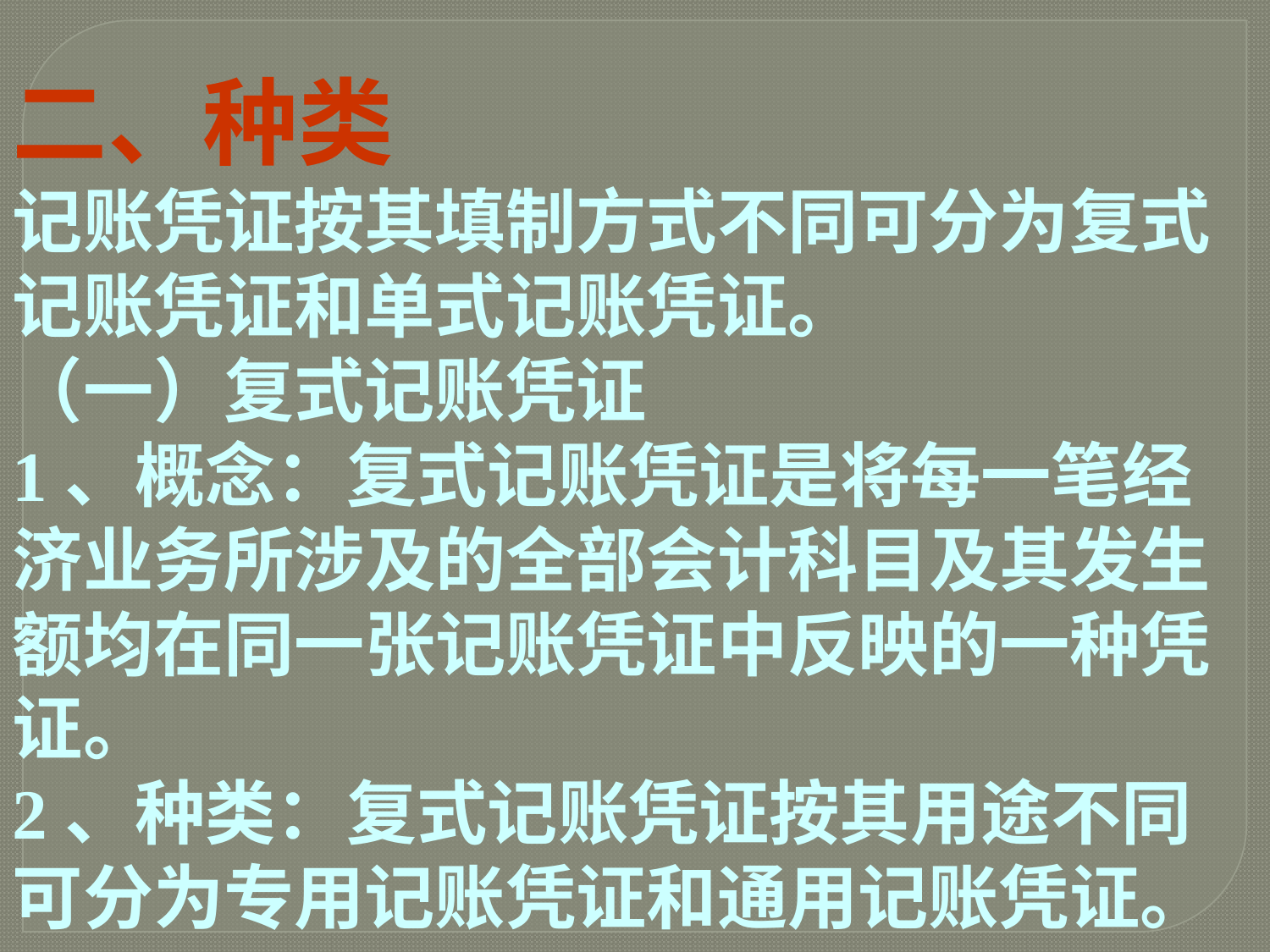

二、种类
记账凭证按其填制方式不同可分为复式记账凭证和单式记账凭证。
（一）复式记账凭证
1、概念：复式记账凭证是将每一笔经济业务所涉及的全部会计科目及其发生额均在同一张记账凭证中反映的一种凭证。
2、种类：复式记账凭证按其用途不同可分为专用记账凭证和通用记账凭证。